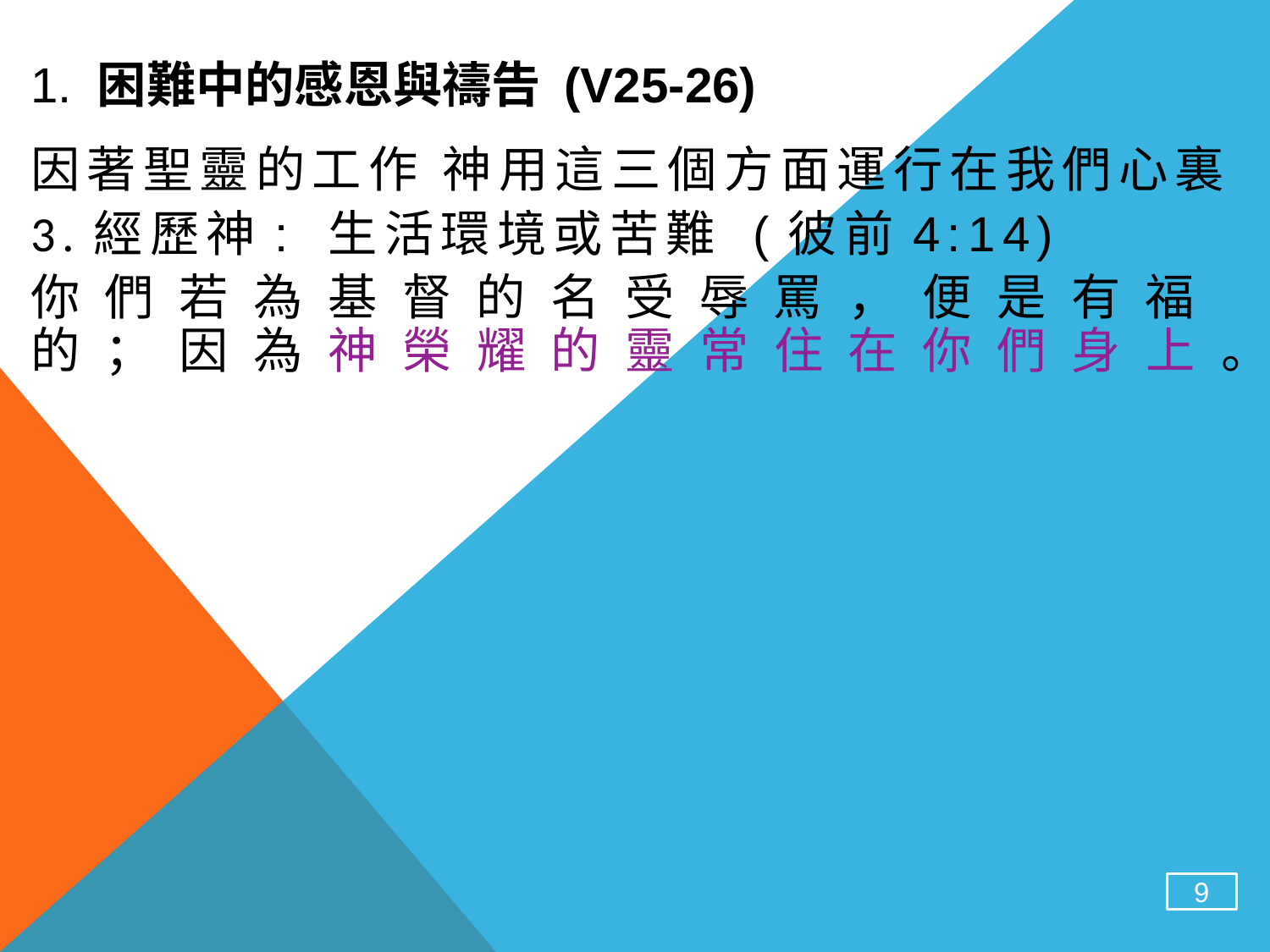

# 1. 困難中的感恩與禱告 (v25-26)
因著聖靈的工作 神用這三個方面運行在我們心裏
3.經歷神: 生活環境或苦難 (彼前4:14)
你 們 若 為 基 督 的 名 受 辱 罵 ， 便 是 有 福 的 ； 因 為 神 榮 耀 的 靈 常 住 在 你 們 身 上 。
9